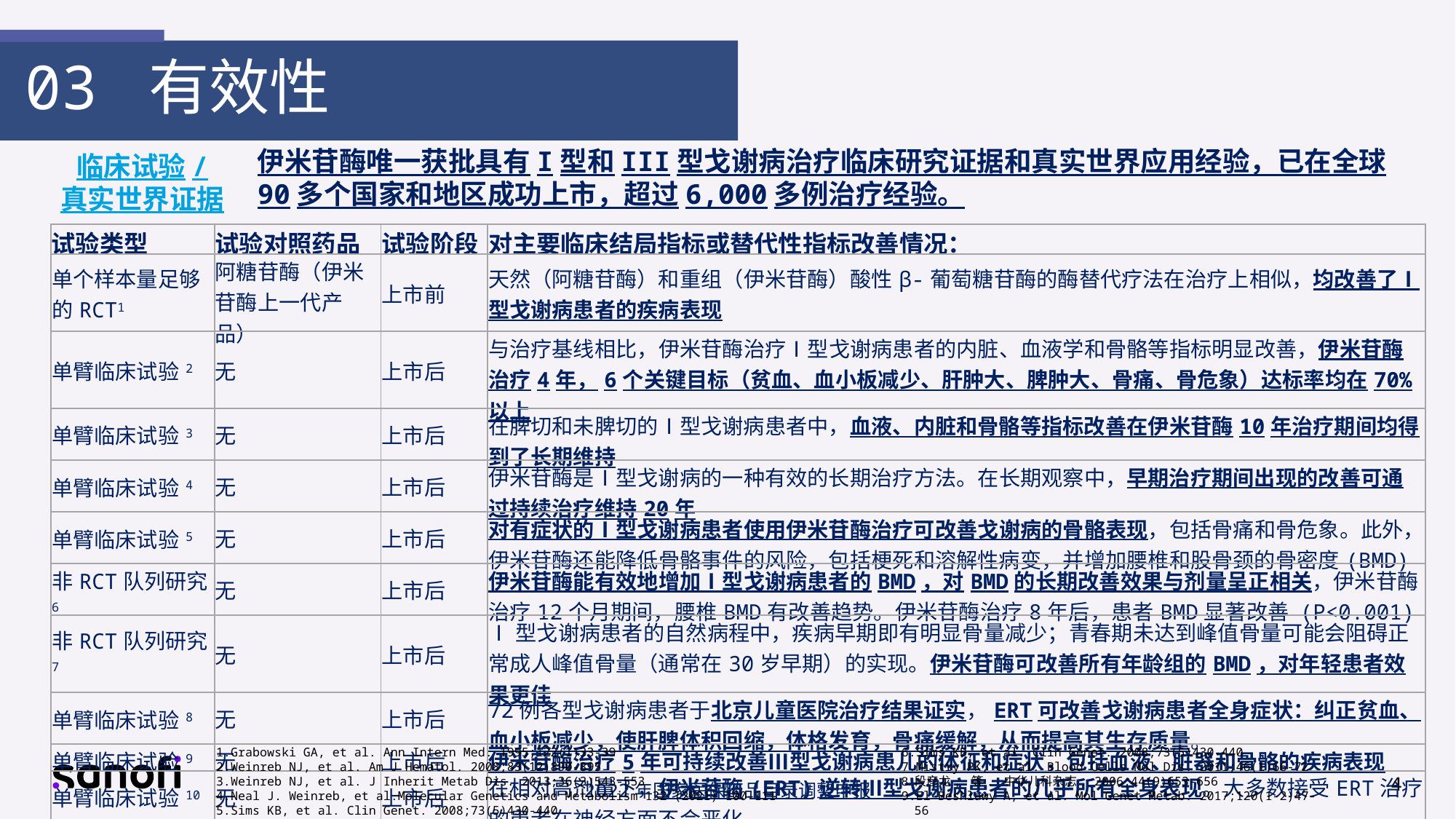

03 有效性
伊米苷酶唯一获批具有I型和III型戈谢病治疗临床研究证据和真实世界应用经验，已在全球90多个国家和地区成功上市，超过6,000多例治疗经验。
临床试验/
真实世界证据
| 试验类型 | 试验对照药品 | 试验阶段 | 对主要临床结局指标或替代性指标改善情况： |
| --- | --- | --- | --- |
| 单个样本量足够的RCT1 | 阿糖苷酶（伊米苷酶上一代产品） | 上市前 | 天然（阿糖苷酶）和重组（伊米苷酶）酸性β-葡萄糖苷酶的酶替代疗法在治疗上相似，均改善了Ⅰ型戈谢病患者的疾病表现 |
| 单臂临床试验2 | 无 | 上市后 | 与治疗基线相比，伊米苷酶治疗Ⅰ型戈谢病患者的内脏、血液学和骨骼等指标明显改善，伊米苷酶治疗4年，6个关键目标（贫血、血小板减少、肝肿大、脾肿大、骨痛、骨危象）达标率均在70%以上 |
| 单臂临床试验3 | 无 | 上市后 | 在脾切和未脾切的Ⅰ型戈谢病患者中，血液、内脏和骨骼等指标改善在伊米苷酶10年治疗期间均得到了长期维持 |
| 单臂临床试验4 | 无 | 上市后 | 伊米苷酶是Ⅰ型戈谢病的一种有效的长期治疗方法。在长期观察中，早期治疗期间出现的改善可通过持续治疗维持20年 |
| 单臂临床试验5 | 无 | 上市后 | 对有症状的Ⅰ型戈谢病患者使用伊米苷酶治疗可改善戈谢病的骨骼表现，包括骨痛和骨危象。此外，伊米苷酶还能降低骨骼事件的风险，包括梗死和溶解性病变，并增加腰椎和股骨颈的骨密度(BMD) |
| 非RCT队列研究6 | 无 | 上市后 | 伊米苷酶能有效地增加Ⅰ型戈谢病患者的BMD，对BMD的长期改善效果与剂量呈正相关，伊米苷酶治疗12个月期间，腰椎BMD有改善趋势。伊米苷酶治疗8年后，患者BMD显著改善 (P<0.001) |
| 非RCT队列研究7 | 无 | 上市后 | Ⅰ型戈谢病患者的自然病程中，疾病早期即有明显骨量减少；青春期未达到峰值骨量可能会阻碍正常成人峰值骨量（通常在30岁早期）的实现。伊米苷酶可改善所有年龄组的BMD，对年轻患者效果更佳 |
| 单臂临床试验8 | 无 | 上市后 | 72例各型戈谢病患者于北京儿童医院治疗结果证实，ERT可改善戈谢病患者全身症状：纠正贫血、血小板减少，使肝脾体积回缩，体格发育，骨痛缓解，从而提高其生存质量。 |
| 单臂临床试验9 | 无 | 上市后 | 伊米苷酶治疗5年可持续改善Ⅲ型戈谢病患儿的体征和症状，包括血液、脏器和骨骼的疾病表现 |
| 单臂临床试验10 | 无 | 上市后 | 在相对高剂量下，伊米苷酶(ERT)逆转Ⅲ型戈谢病患者的几乎所有全身表现。大多数接受ERT治疗的患者在神经方面不会恶化 |
Grabowski GA, et al. Ann Intern Med. 1995;122(1)33-39
Weinreb NJ, et al. Am J Hematol. 2008;83(12)890-895
Weinreb NJ, et al. J Inherit Metab Dis. 2013;36(3)543-553
Neal J. Weinreb, et al.Molecular Genetics and Metabolism 132 (2021) 100–111
Sims KB, et al. Clin Genet. 2008;73(5)430-440
Sims KB, et al. Clin Genet. 2008;73(5)430-440
Mistry PK, et al. Blood Cells Mol Dis. 2011;46(1)66-72
段彦龙, 等. 中华儿科杂志. 2006;44(9)653-656
El-Beshlawy A, et al. Mol Genet Metab. 2017;120(1-2)47-56
Altarescu G, et al. J Pediatr. 2001;138(4)539-547
4
2022年国家医保药品目录调整申报